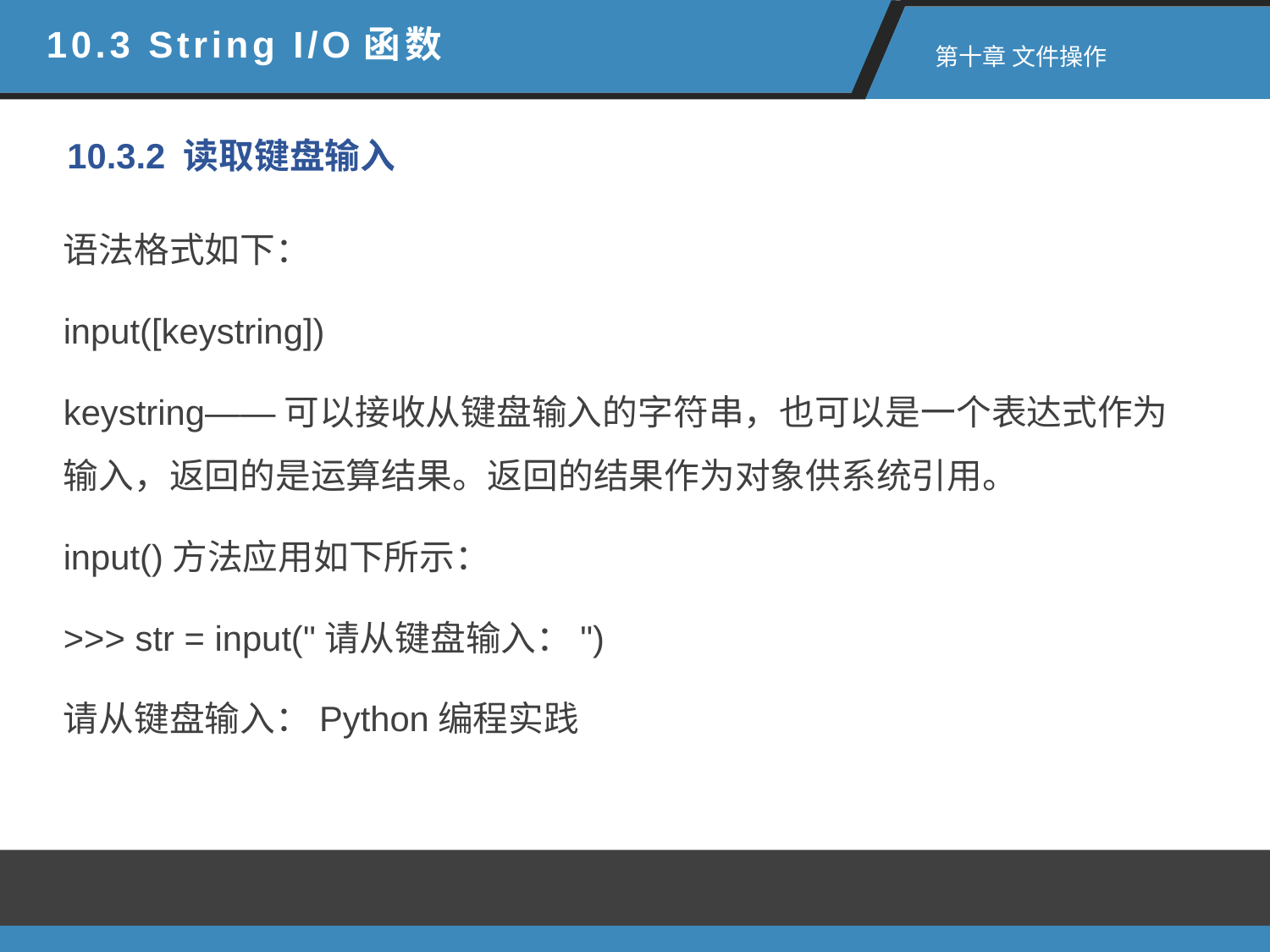

10.3 String I/O函数
  第十章 文件操作
10.3.2 读取键盘输入
语法格式如下：
input([keystring])
keystring——可以接收从键盘输入的字符串，也可以是一个表达式作为输入，返回的是运算结果。返回的结果作为对象供系统引用。
input()方法应用如下所示：
>>> str = input("请从键盘输入：")
请从键盘输入：Python编程实践